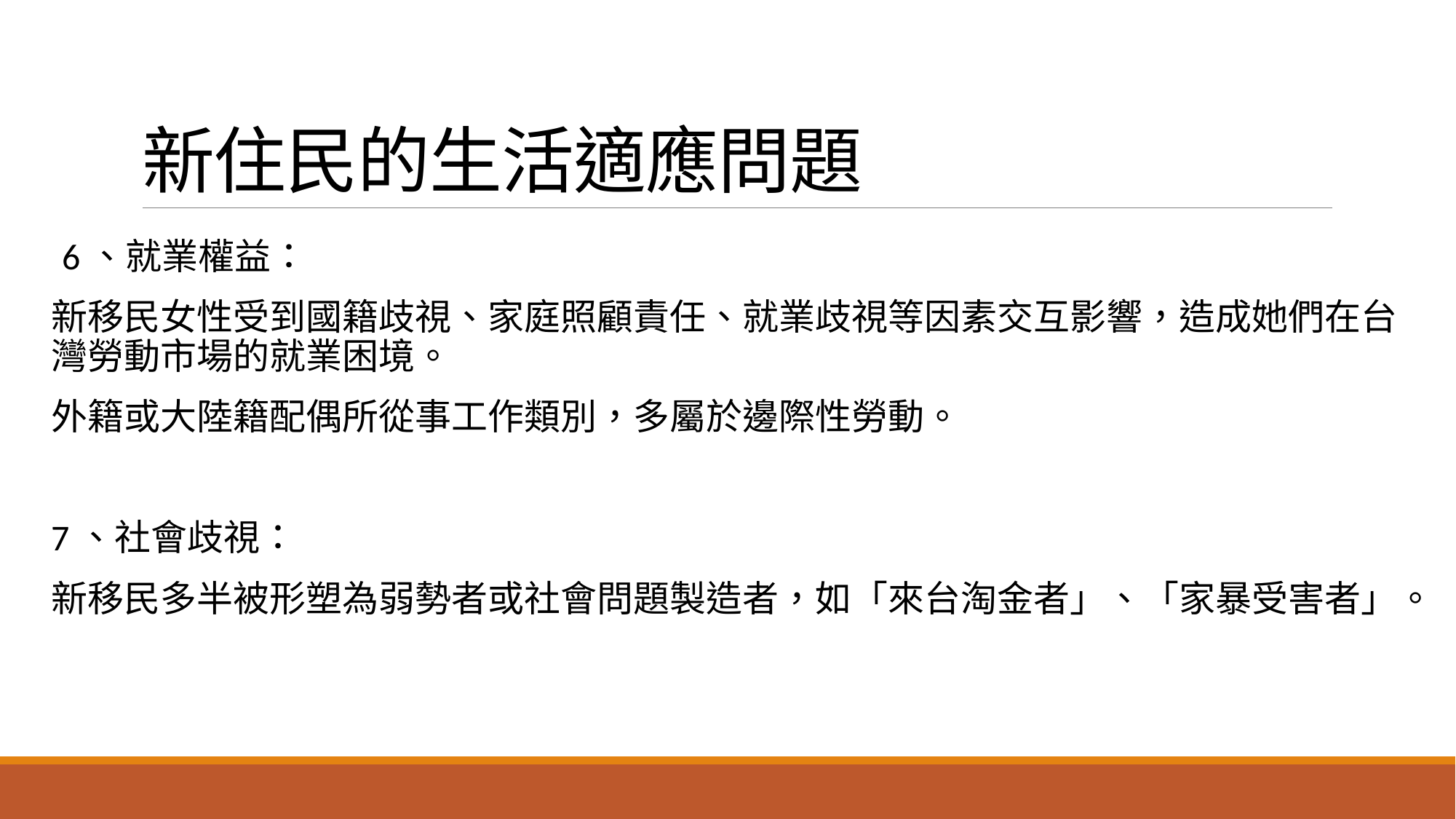

# 新住民的生活適應問題
6、就業權益：
新移民女性受到國籍歧視、家庭照顧責任、就業歧視等因素交互影響，造成她們在台灣勞動市場的就業困境。
外籍或大陸籍配偶所從事工作類別，多屬於邊際性勞動。

7、社會歧視：
新移民多半被形塑為弱勢者或社會問題製造者，如「來台淘金者」、「家暴受害者」。